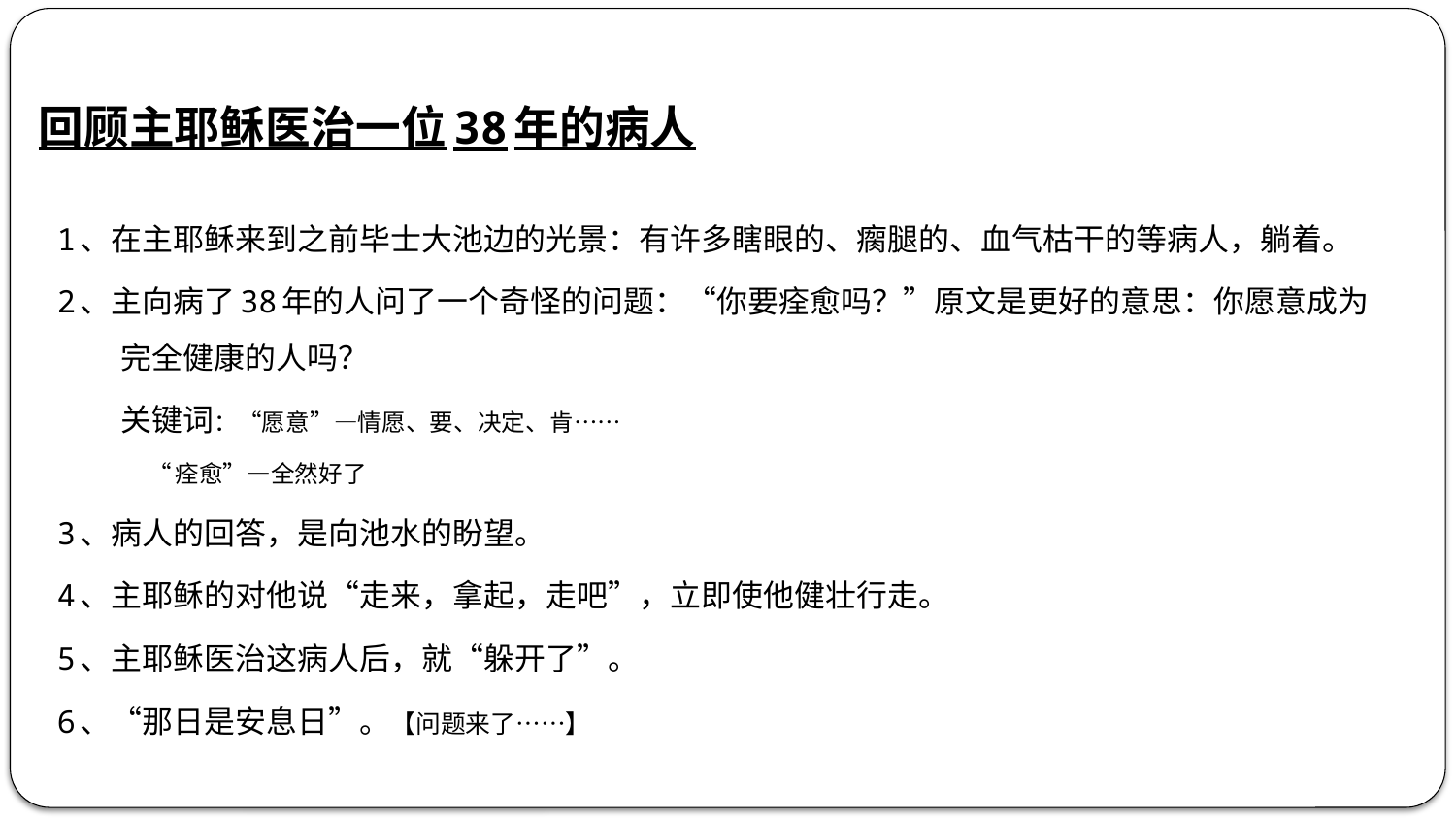

回顾主耶稣医治一位38年的病人

 1、在主耶稣来到之前毕士大池边的光景：有许多瞎眼的、瘸腿的、血气枯干的等病人，躺着。
 2、主向病了38年的人问了一个奇怪的问题：“你要痊愈吗？”原文是更好的意思：你愿意成为完全健康的人吗？
	关键词：“愿意”—情愿、要、决定、肯……
		     “痊愈”—全然好了
 3、病人的回答，是向池水的盼望。
 4、主耶稣的对他说“走来，拿起，走吧”，立即使他健壮行走。
 5、主耶稣医治这病人后，就“躲开了”。
 6、“那日是安息日”。【问题来了……】